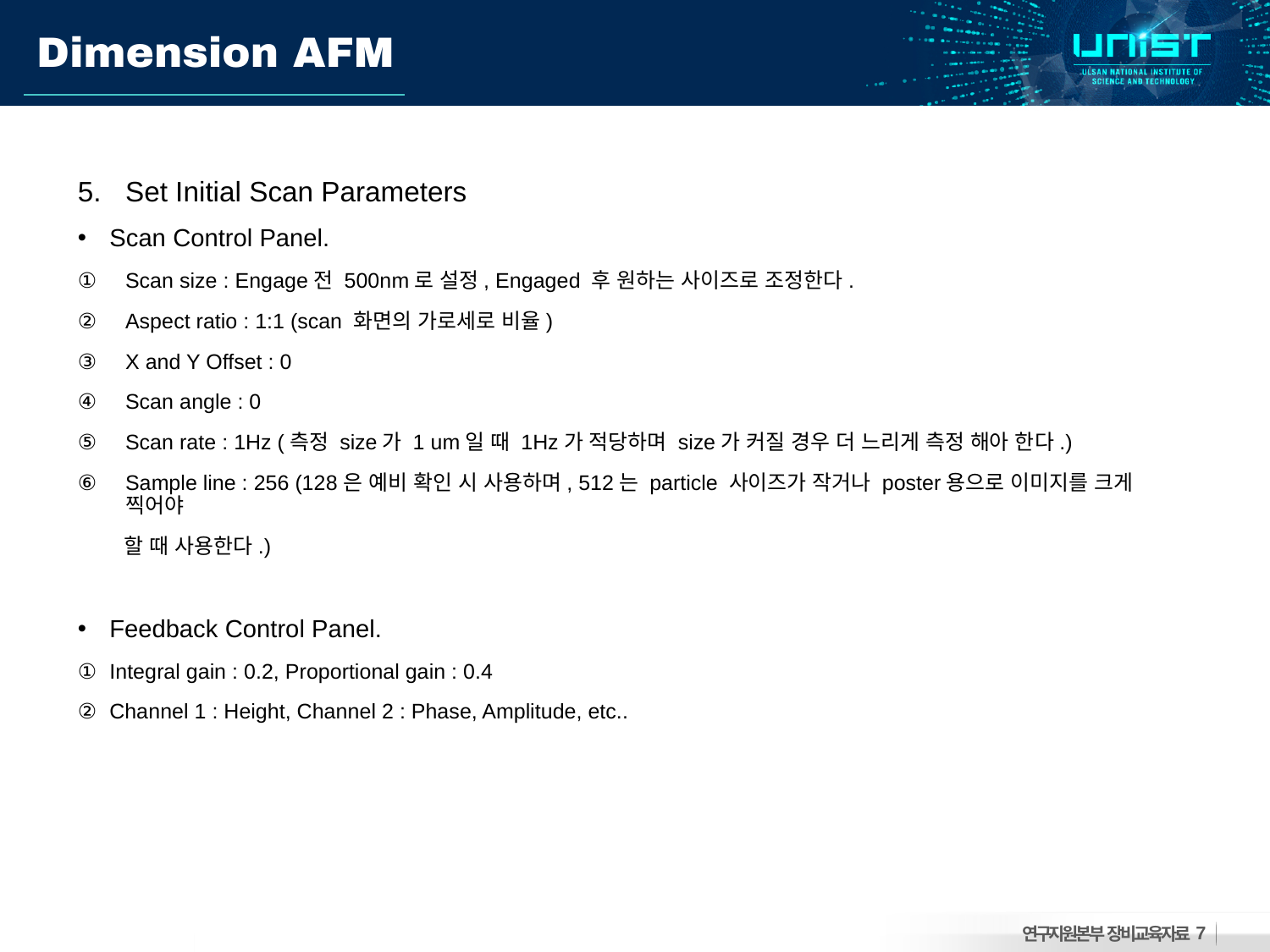

# Dimension AFM
Set Initial Scan Parameters
Scan Control Panel.
Scan size : Engage전 500nm로 설정, Engaged 후 원하는 사이즈로 조정한다.
Aspect ratio : 1:1 (scan 화면의 가로세로 비율)
X and Y Offset : 0
Scan angle : 0
Scan rate : 1Hz (측정 size가 1 um일 때 1Hz가 적당하며 size가 커질 경우 더 느리게 측정 해아 한다.)
Sample line : 256 (128은 예비 확인 시 사용하며, 512는 particle 사이즈가 작거나 poster용으로 이미지를 크게 찍어야
       할 때 사용한다.)

Feedback Control Panel.
Integral gain : 0.2, Proportional gain : 0.4
Channel 1 : Height, Channel 2 : Phase, Amplitude, etc..